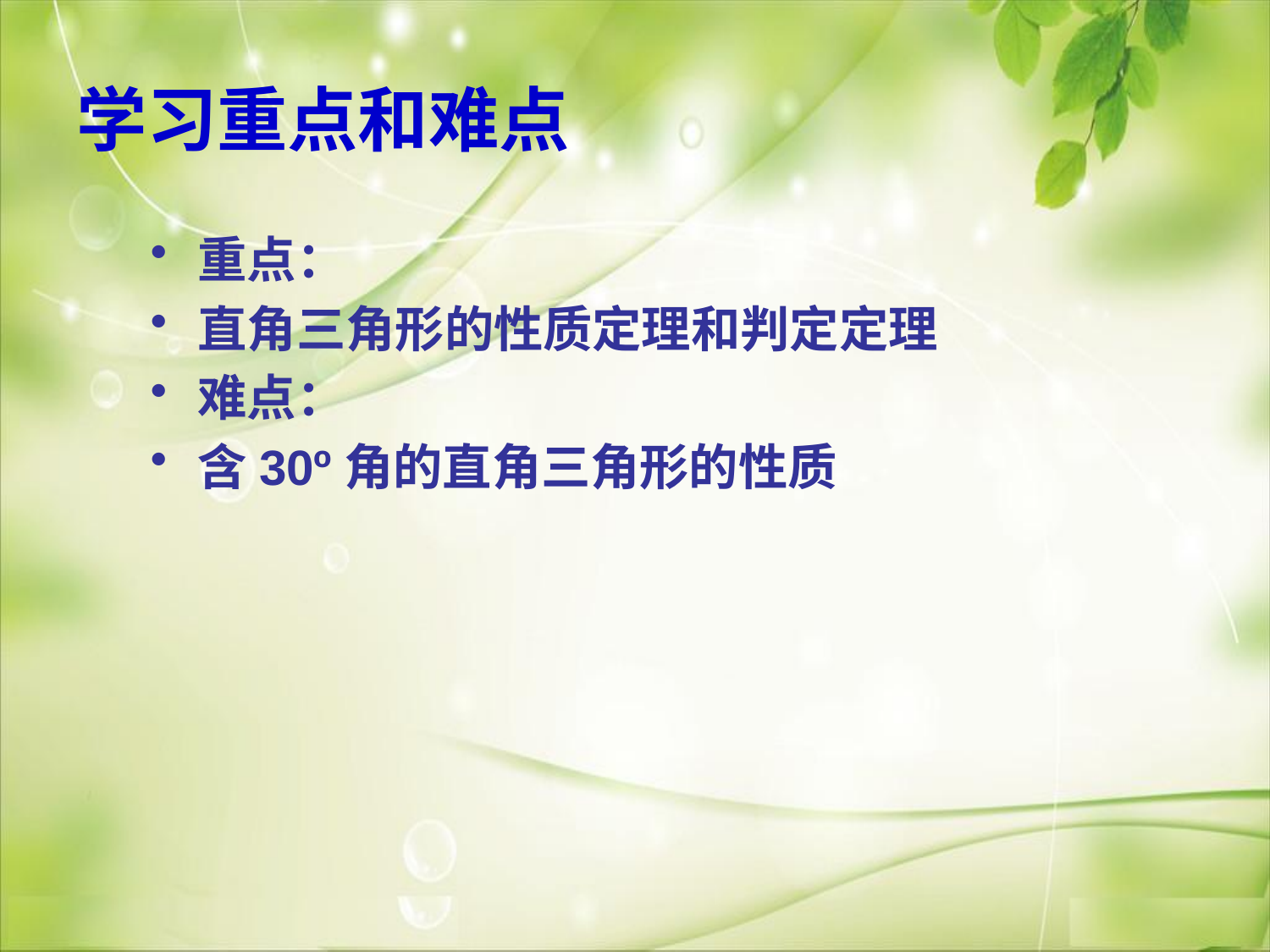

# 学习重点和难点
重点：
直角三角形的性质定理和判定定理
难点：
含30º角的直角三角形的性质